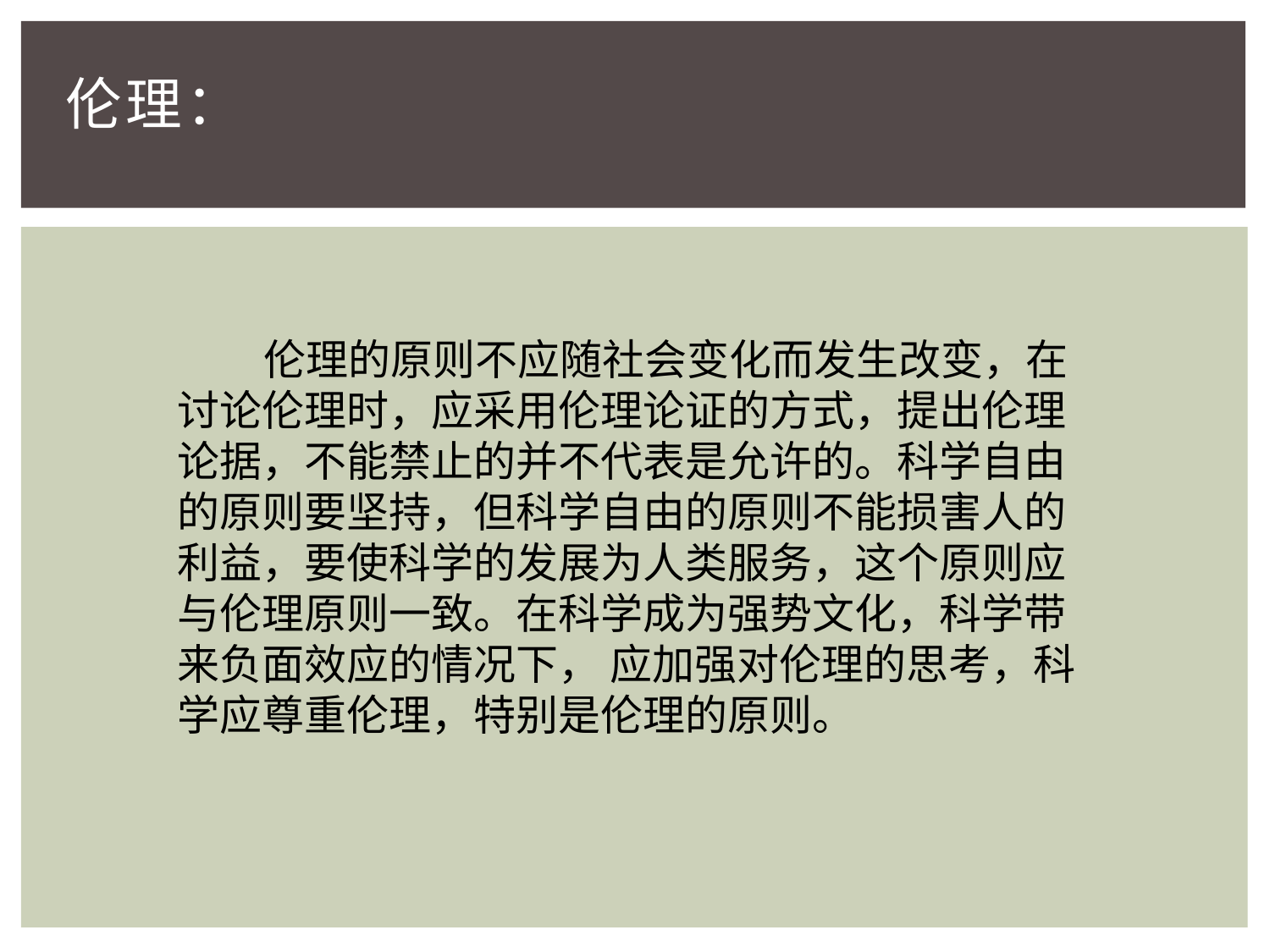

# 伦理：
        伦理的原则不应随社会变化而发生改变，在讨论伦理时，应采用伦理论证的方式，提出伦理论据，不能禁止的并不代表是允许的。科学自由的原则要坚持，但科学自由的原则不能损害人的利益，要使科学的发展为人类服务，这个原则应与伦理原则一致。在科学成为强势文化，科学带来负面效应的情况下， 应加强对伦理的思考，科学应尊重伦理，特别是伦理的原则。